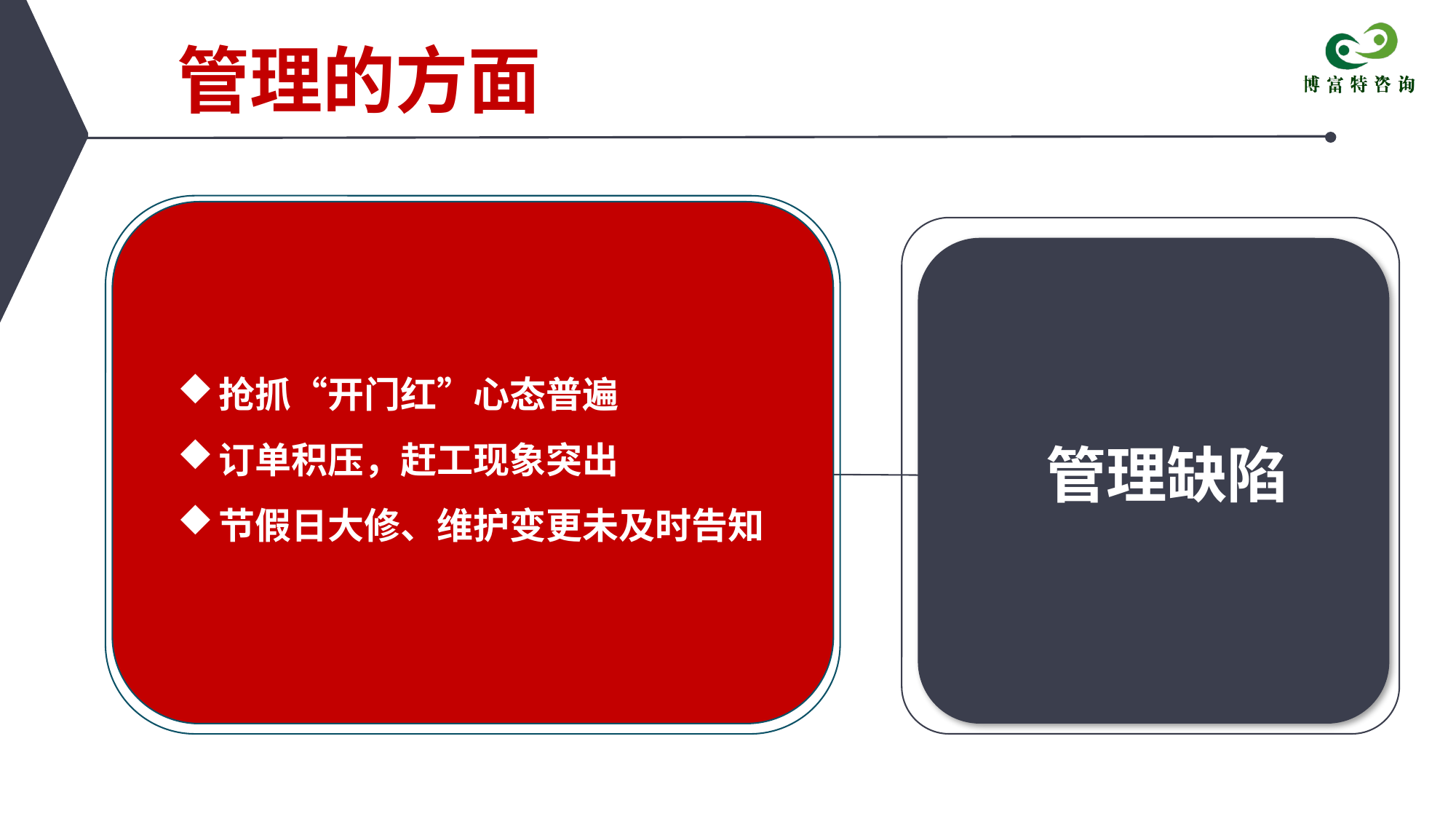

管理的方面

抢抓“开门红”心态普遍
订单积压，赶工现象突出
节假日大修、维护变更未及时告知
管理缺陷